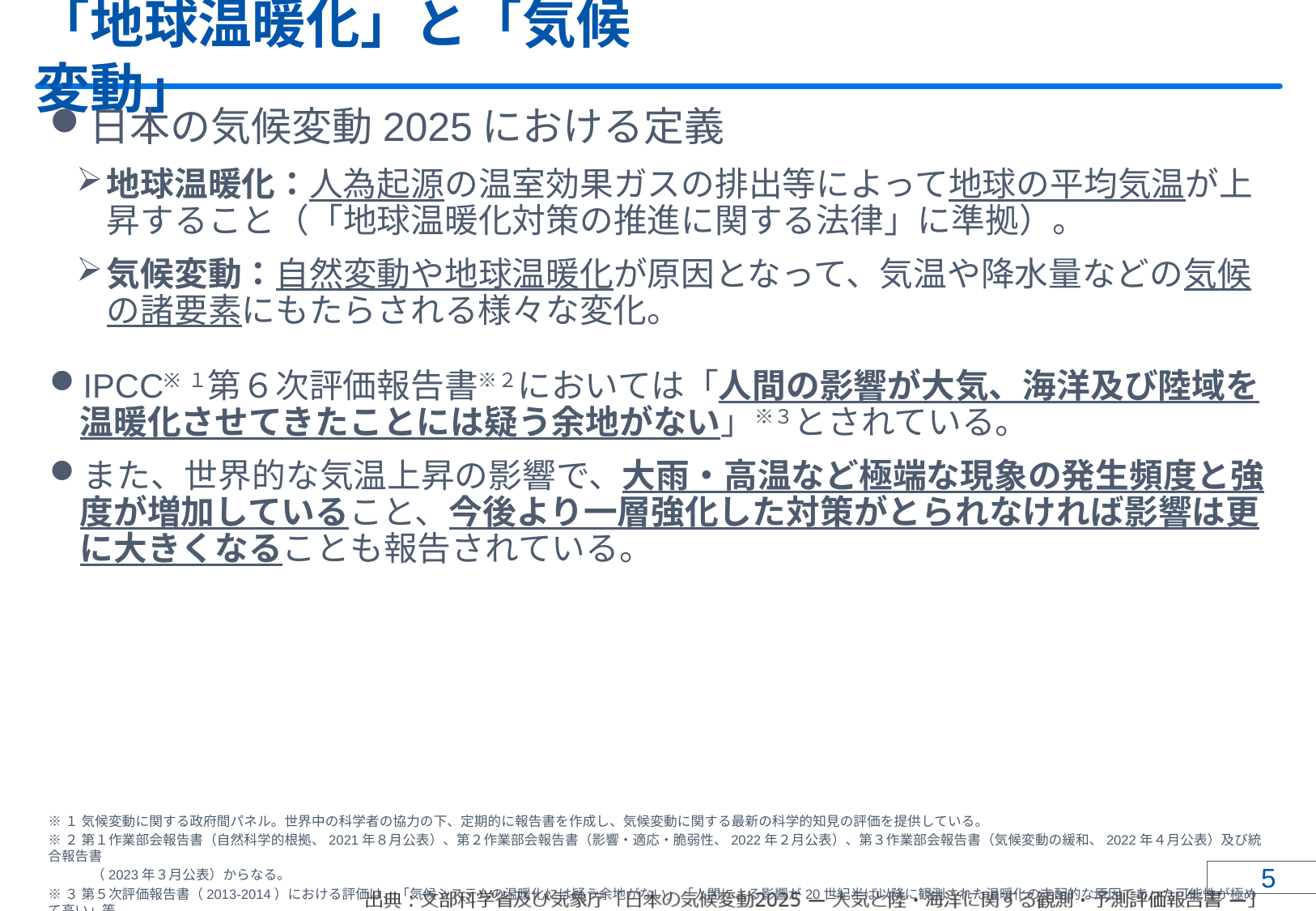

# 「地球温暖化」と「気候変動」
日本の気候変動2025における定義
地球温暖化：人為起源の温室効果ガスの排出等によって地球の平均気温が上昇すること（「地球温暖化対策の推進に関する法律」に準拠）。
気候変動：自然変動や地球温暖化が原因となって、気温や降水量などの気候の諸要素にもたらされる様々な変化。

IPCC※１第６次評価報告書※２においては「人間の影響が大気、海洋及び陸域を温暖化させてきたことには疑う余地がない」※３とされている。
また、世界的な気温上昇の影響で、大雨・高温など極端な現象の発生頻度と強度が増加していること、今後より一層強化した対策がとられなければ影響は更に大きくなることも報告されている。

※１ 気候変動に関する政府間パネル。世界中の科学者の協力の下、定期的に報告書を作成し、気候変動に関する最新の科学的知見の評価を提供している。
※２ 第１作業部会報告書（自然科学的根拠、2021年８月公表）、第２作業部会報告書（影響・適応・脆弱性、2022年２月公表）、第３作業部会報告書（気候変動の緩和、2022年４月公表）及び統合報告書
　　　 （2023年３月公表）からなる。
※３ 第５次評価報告書（2013-2014）における評価は、「気候システムの温暖化には疑う余地がない」「人間による影響が20世紀半ば以降に観測された温暖化の支配的な原因であった可能性が極めて高い」等。